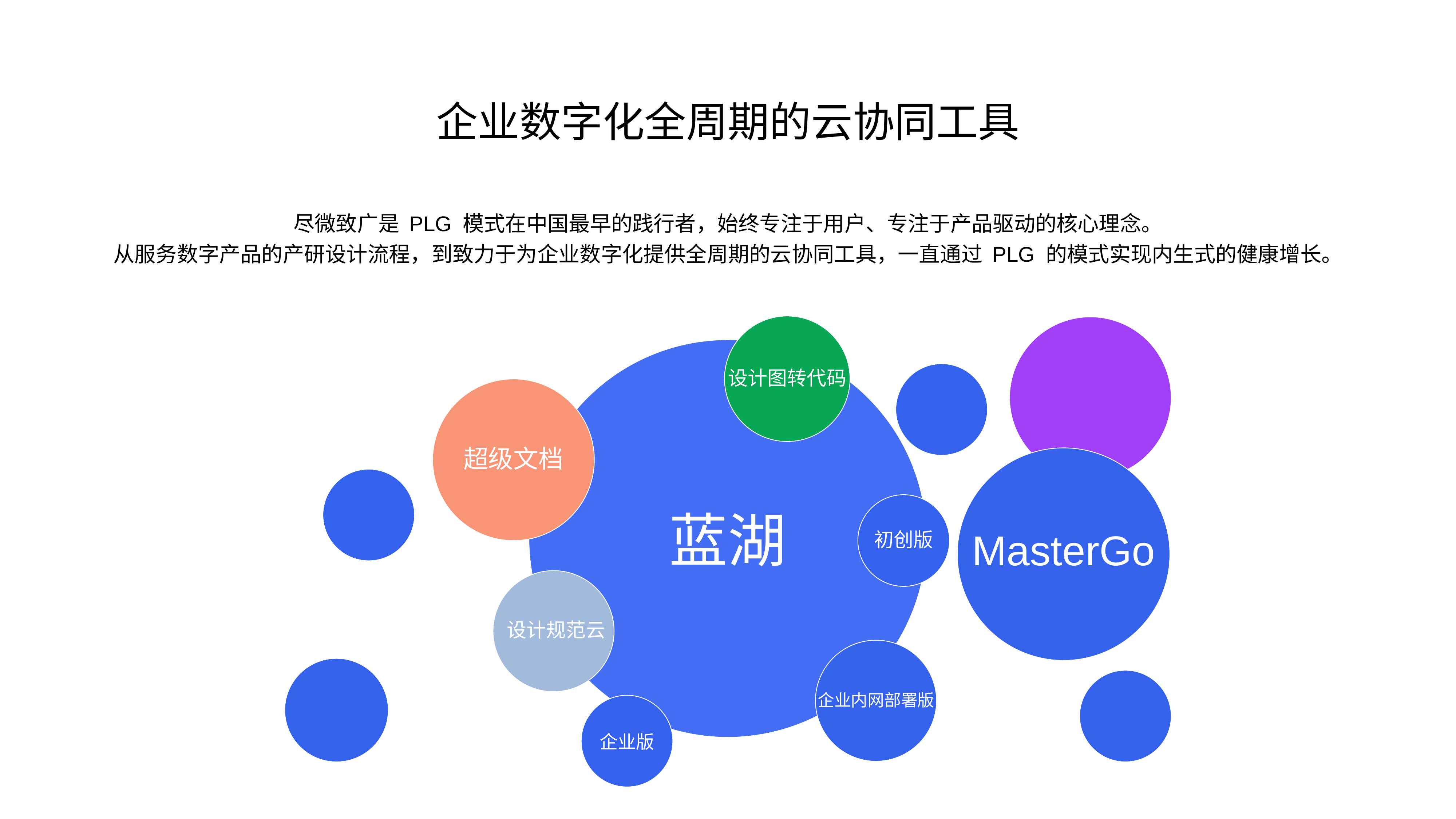

企业数字化全周期的云协同工具
尽微致广是 PLG 模式在中国最早的践行者，始终专注于用户、专注于产品驱动的核心理念。
从服务数字产品的产研设计流程，到致力于为企业数字化提供全周期的云协同工具，一直通过 PLG 的模式实现内生式的健康增长。

设计图转代码
设计规范云

蓝湖

超级文档

MasterGo

初创版

企业内网部署版

企业版